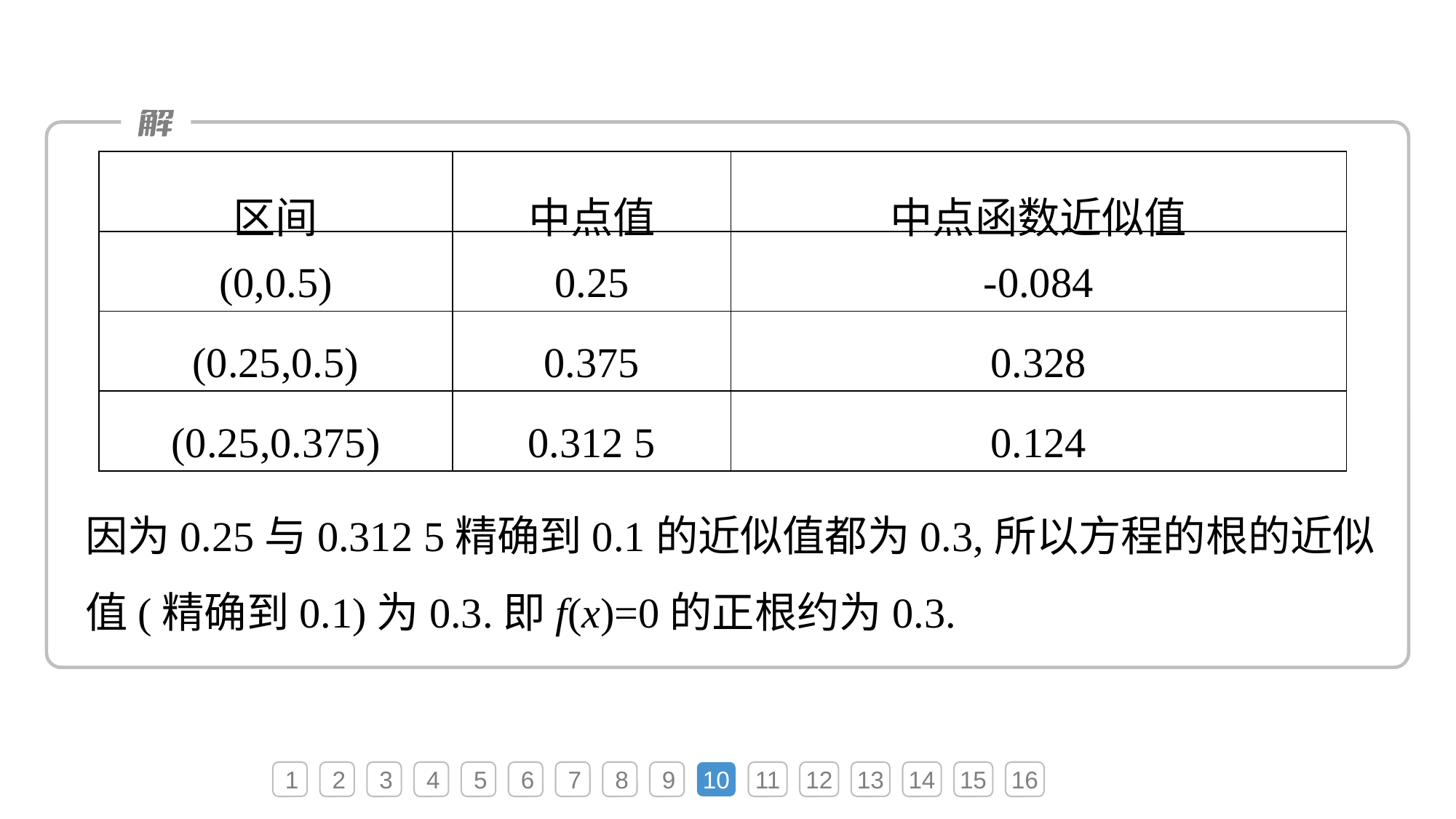

| 区间 | 中点值 | 中点函数近似值 |
| --- | --- | --- |
| (0,0.5) | 0.25 | -0.084 |
| (0.25,0.5) | 0.375 | 0.328 |
| (0.25,0.375) | 0.312 5 | 0.124 |
因为0.25与0.312 5精确到0.1的近似值都为0.3,所以方程的根的近似值(精确到0.1)为0.3.即f(x)=0的正根约为0.3.
1
2
3
4
5
6
7
8
9
10
11
12
13
14
15
16